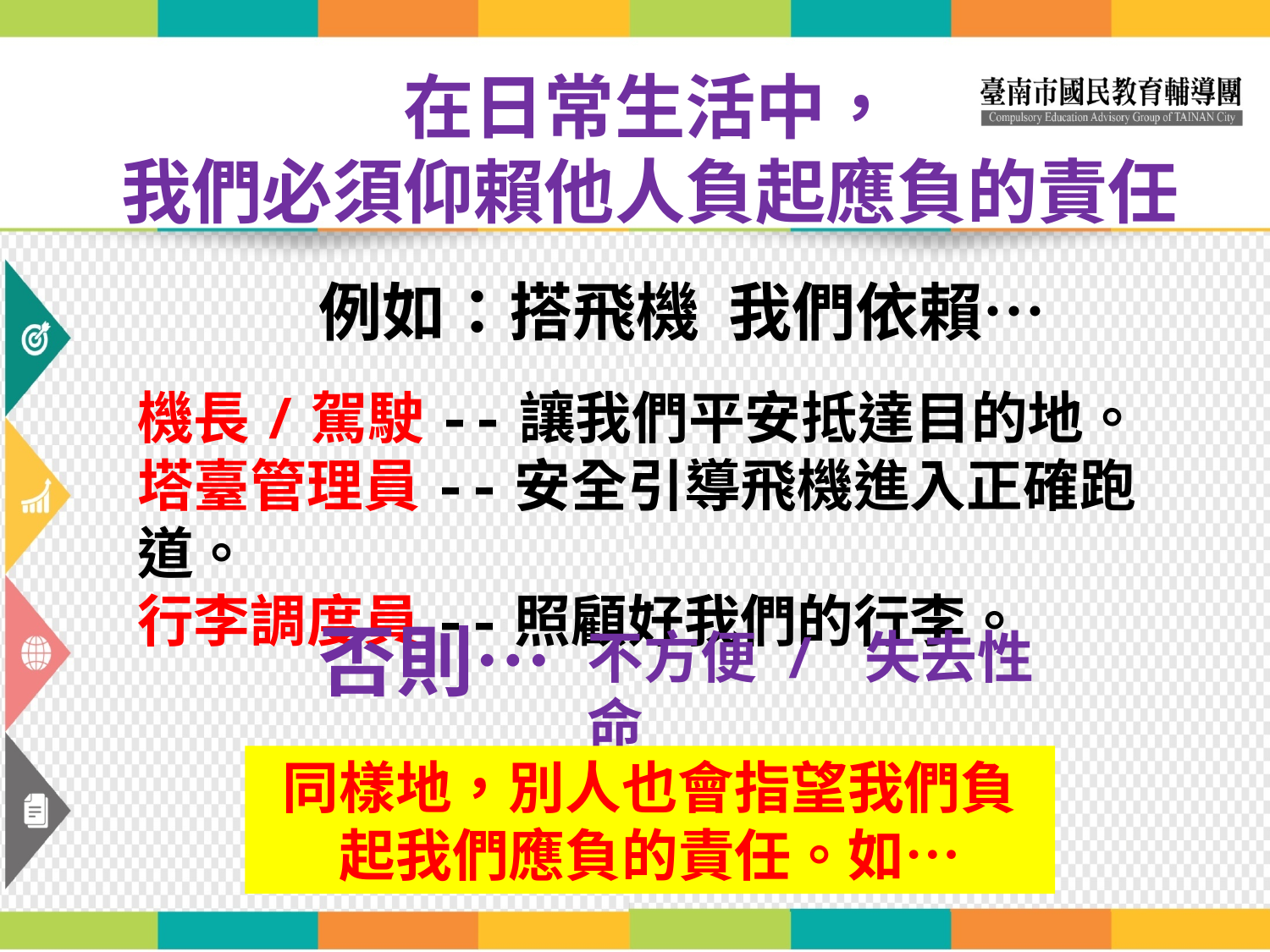

在日常生活中，
我們必須仰賴他人負起應負的責任
例如：搭飛機  我們依賴…
機長/駕駛--讓我們平安抵達目的地。
塔臺管理員--安全引導飛機進入正確跑道。
行李調度員--照顧好我們的行李。
否則…
不方便 / 失去性命
同樣地，別人也會指望我們負起我們應負的責任。如…